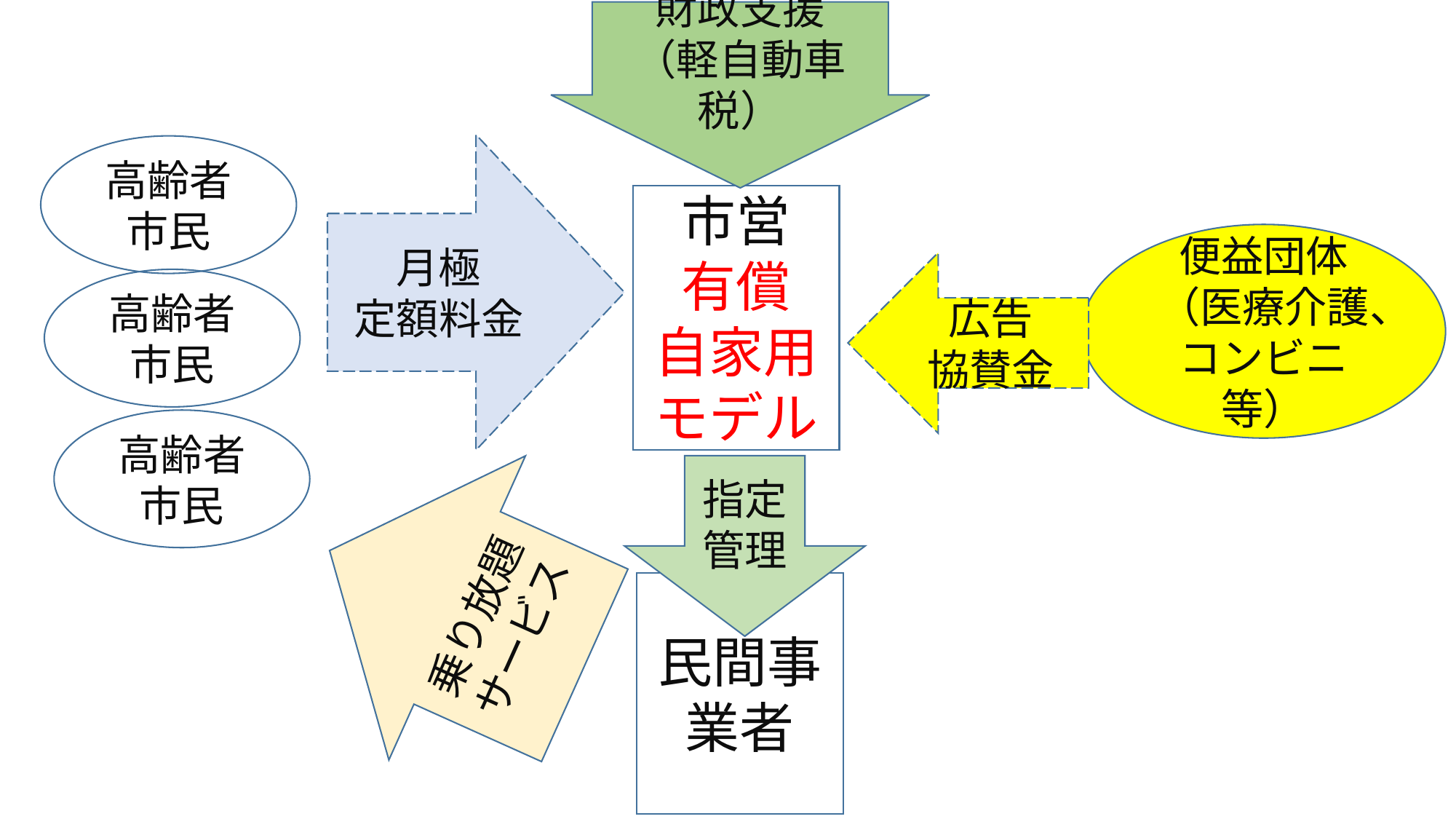

財政支援
（軽自動車税）
月極
定額料金
高齢者市民
市営
有償
自家用
モデル
便益団体
（医療介護、コンビニ等）
広告
協賛金
高齢者市民
高齢者市民
指定管理
乗り放題
サービス
民間事業者